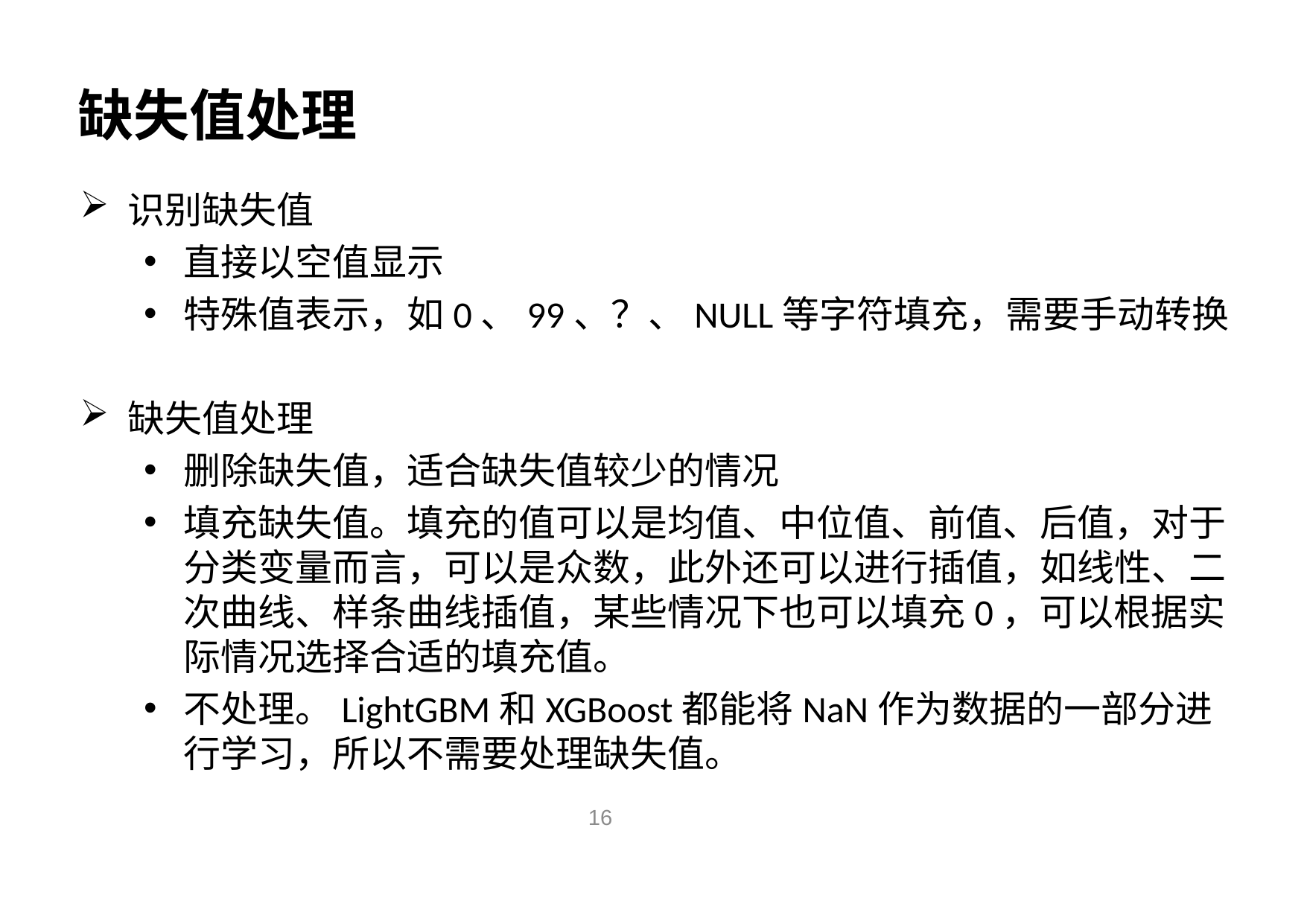

# 缺失值处理
识别缺失值
直接以空值显示
特殊值表示，如0、99、？、NULL等字符填充，需要手动转换

缺失值处理
删除缺失值，适合缺失值较少的情况
填充缺失值。填充的值可以是均值、中位值、前值、后值，对于分类变量而言，可以是众数，此外还可以进行插值，如线性、二次曲线、样条曲线插值，某些情况下也可以填充0，可以根据实际情况选择合适的填充值。
不处理。LightGBM和XGBoost都能将NaN作为数据的一部分进行学习，所以不需要处理缺失值。

16